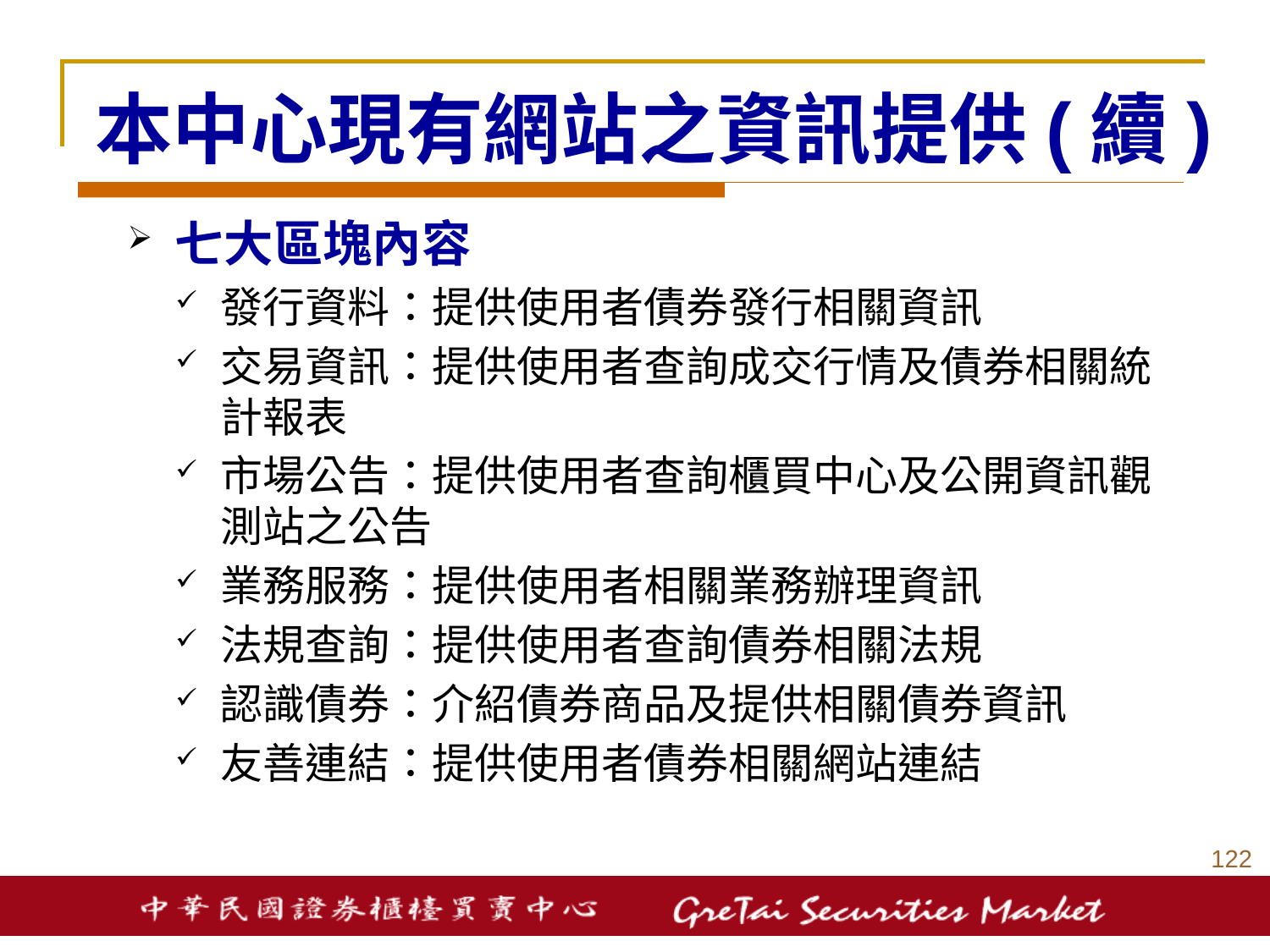

# 本中心現有網站之資訊提供(續)

七大區塊內容
發行資料：提供使用者債券發行相關資訊
交易資訊：提供使用者查詢成交行情及債券相關統計報表
市場公告：提供使用者查詢櫃買中心及公開資訊觀測站之公告
業務服務：提供使用者相關業務辦理資訊
法規查詢：提供使用者查詢債券相關法規
認識債券：介紹債券商品及提供相關債券資訊
友善連結：提供使用者債券相關網站連結
122